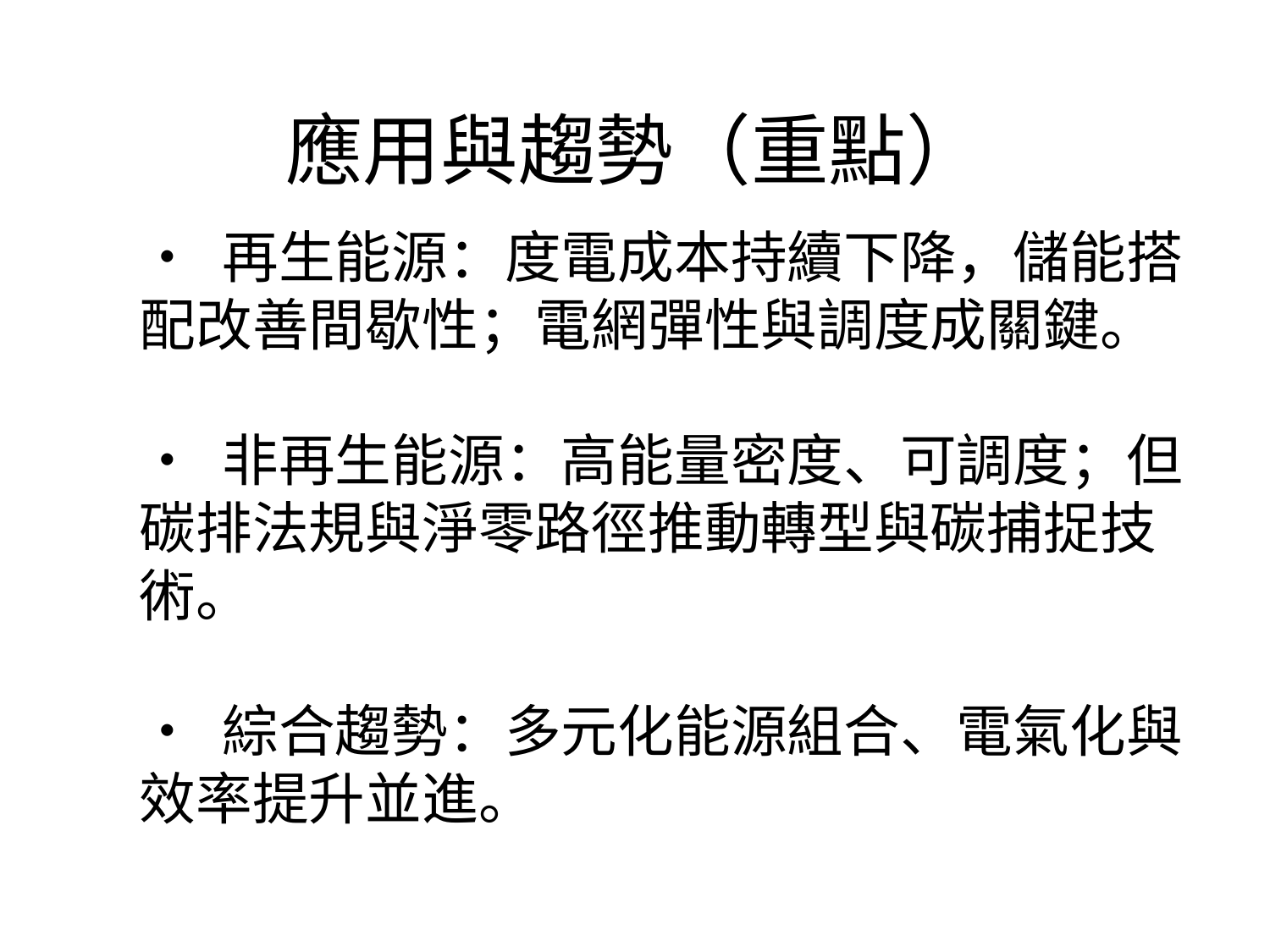

# 應用與趨勢（重點）
• 再生能源：度電成本持續下降，儲能搭配改善間歇性；電網彈性與調度成關鍵。

• 非再生能源：高能量密度、可調度；但碳排法規與淨零路徑推動轉型與碳捕捉技術。

• 綜合趨勢：多元化能源組合、電氣化與效率提升並進。